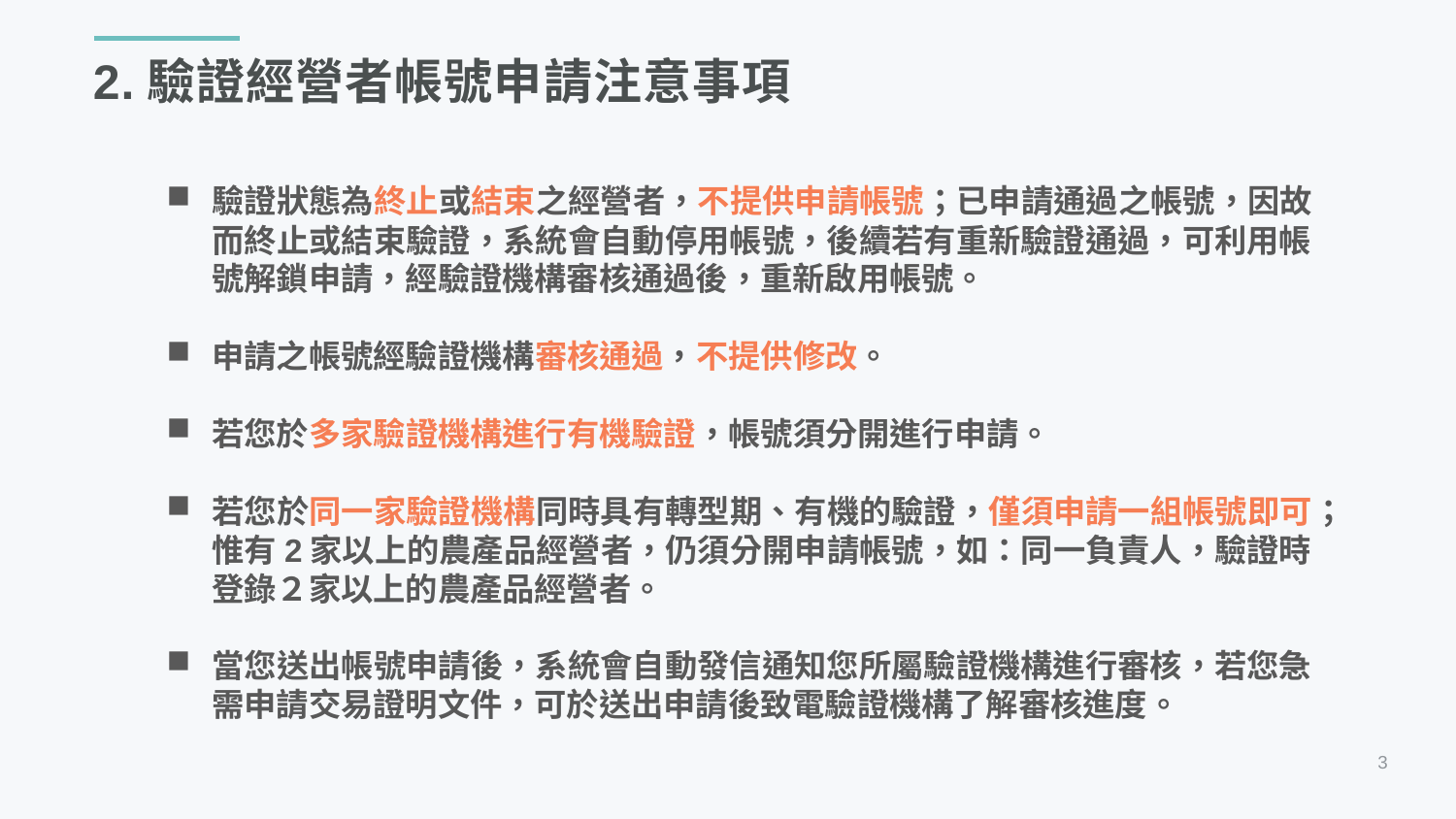

2.驗證經營者帳號申請注意事項
驗證狀態為終止或結束之經營者，不提供申請帳號；已申請通過之帳號，因故而終止或結束驗證，系統會自動停用帳號，後續若有重新驗證通過，可利用帳號解鎖申請，經驗證機構審核通過後，重新啟用帳號。

申請之帳號經驗證機構審核通過，不提供修改。

若您於多家驗證機構進行有機驗證，帳號須分開進行申請。

若您於同一家驗證機構同時具有轉型期、有機的驗證，僅須申請一組帳號即可；惟有2家以上的農產品經營者，仍須分開申請帳號，如：同一負責人，驗證時登錄２家以上的農產品經營者。

當您送出帳號申請後，系統會自動發信通知您所屬驗證機構進行審核，若您急需申請交易證明文件，可於送出申請後致電驗證機構了解審核進度。